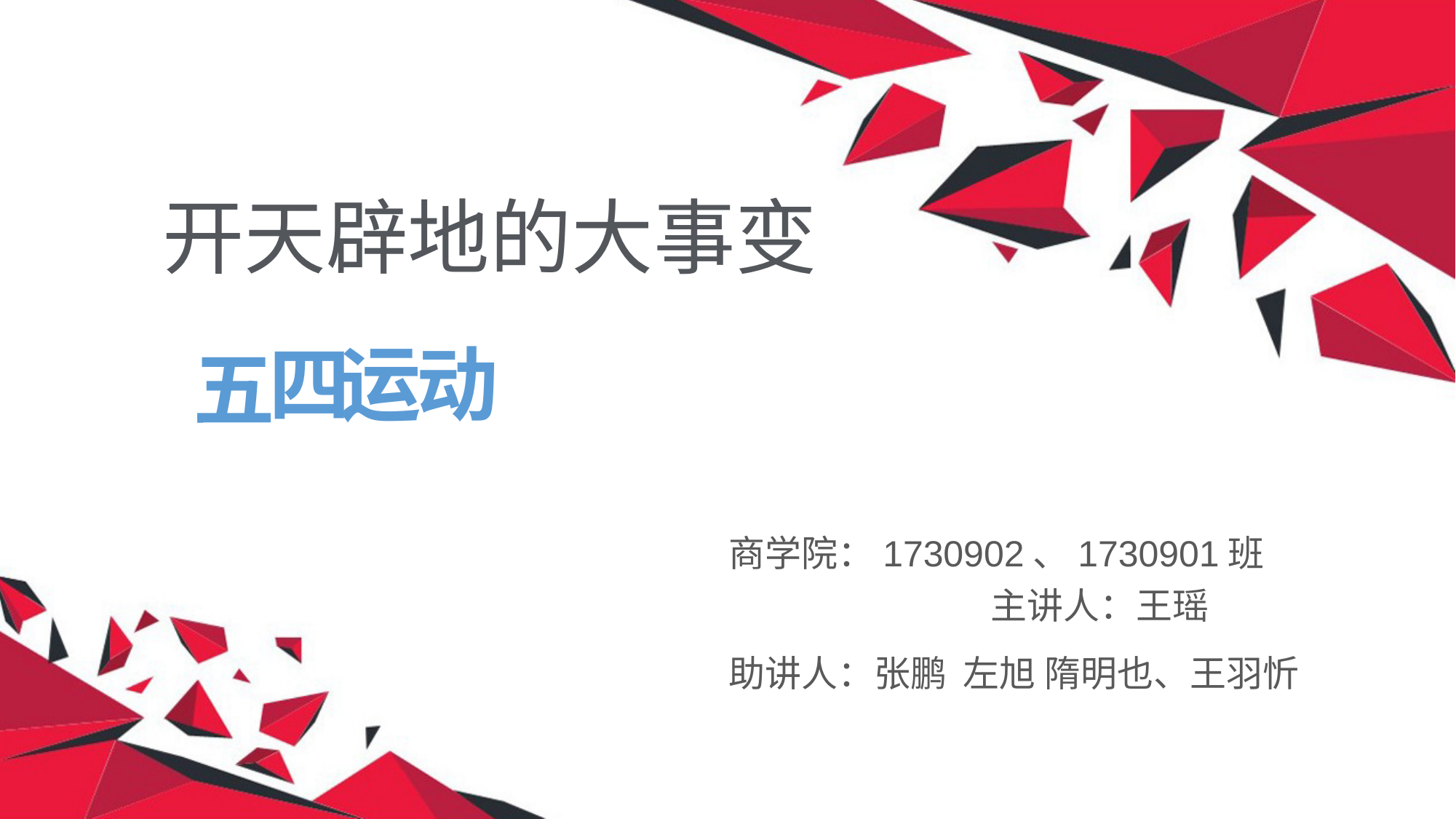

开天辟地的大事变
# 五
四
运
动

商学院：1730902、1730901班                                         主讲人：王瑶
助讲人：张鹏  左旭 隋明也、王羽忻